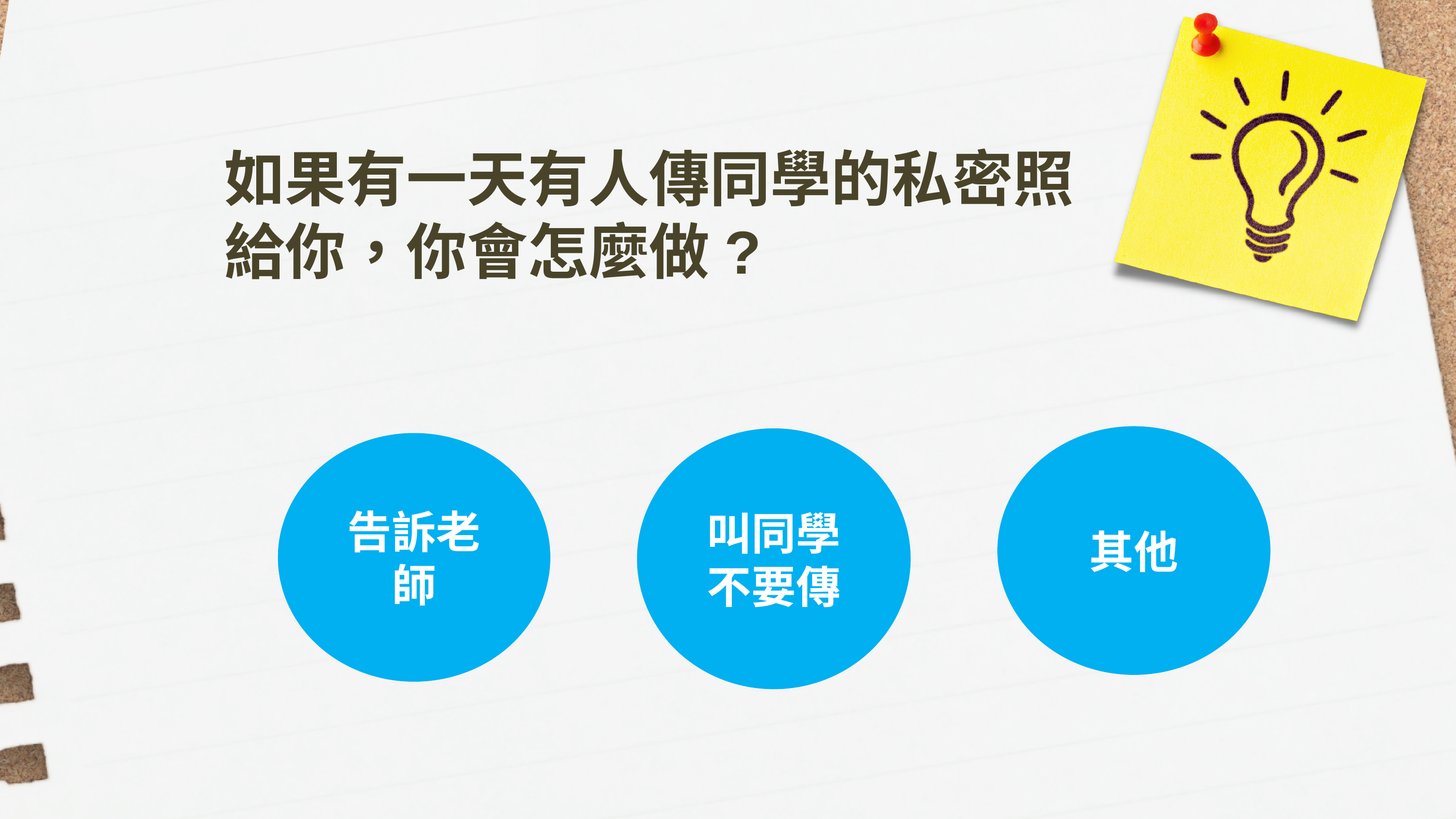

如果有一天有人傳同學的私密照給你，你會怎麼做?
其他
叫同學
不要傳
告訴老師